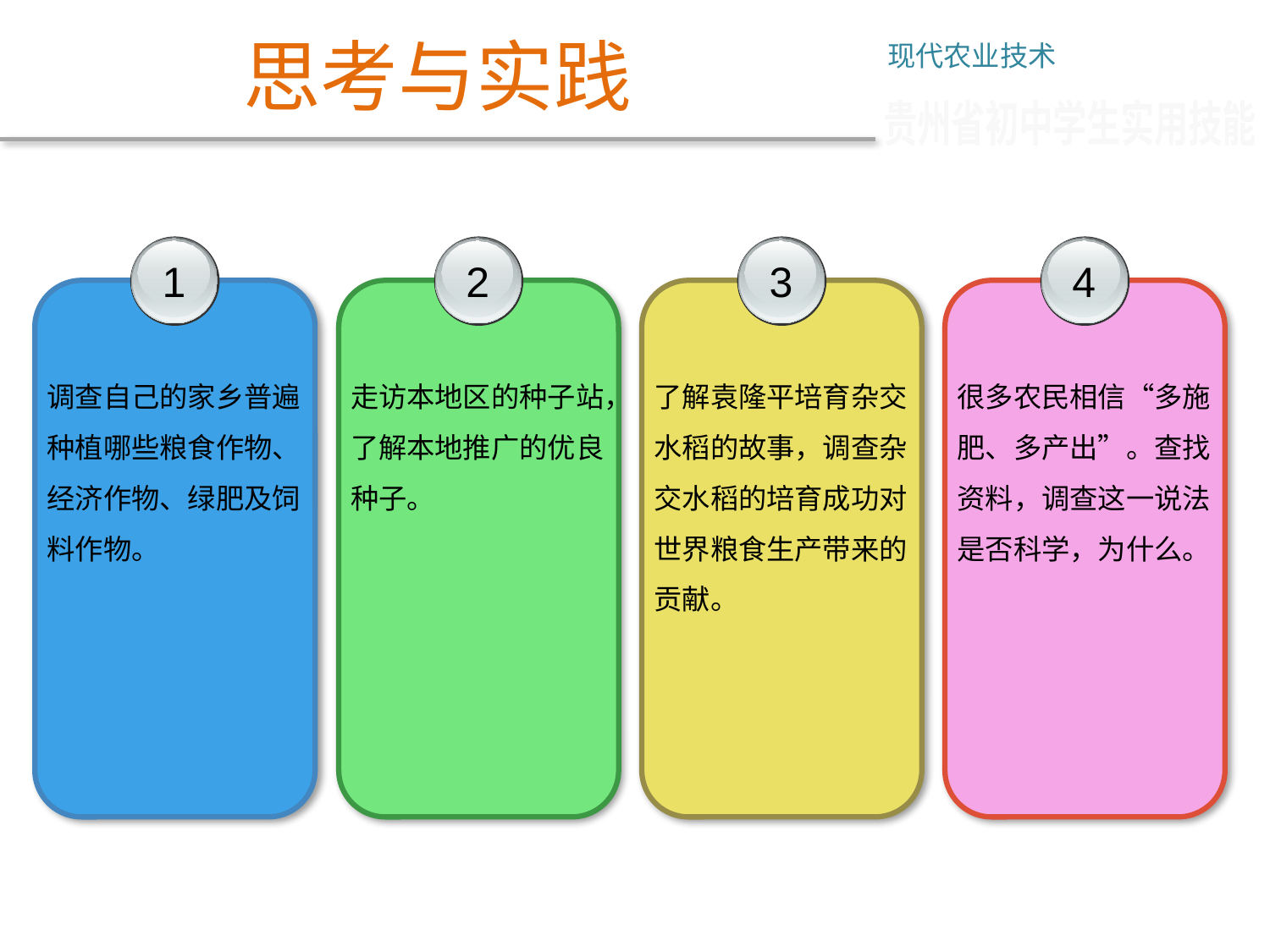

思考与实践
现代农业技术
贵州省初中学生实用技能

1

调查自己的家乡普遍种植哪些粮食作物、经济作物、绿肥及饲
料作物。

2

走访本地区的种子站，了解本地推广的优良种子。

3

4

很多农民相信“多施肥、多产出”。查找资料，调查这一说法是否科学，为什么。

了解袁隆平培育杂交水稻的故事，调查杂交水稻的培育成功对
世界粮食生产带来的贡献。